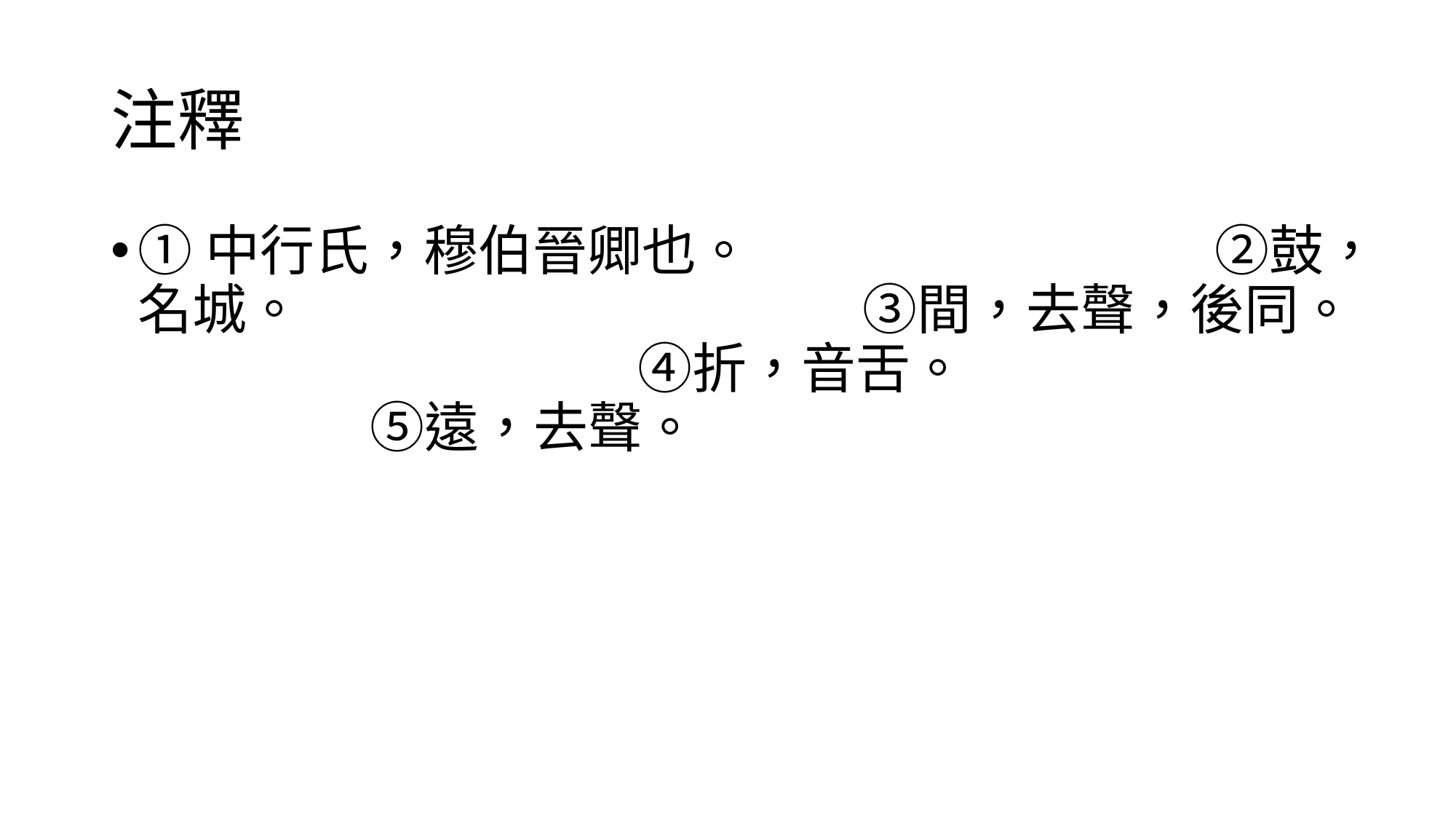

# 注釋
①中行氏，穆伯晉卿也。                                      ②鼓，名城。                                              ③間，去聲，後同。                                         ④折，音舌。                                                   ⑤遠，去聲。